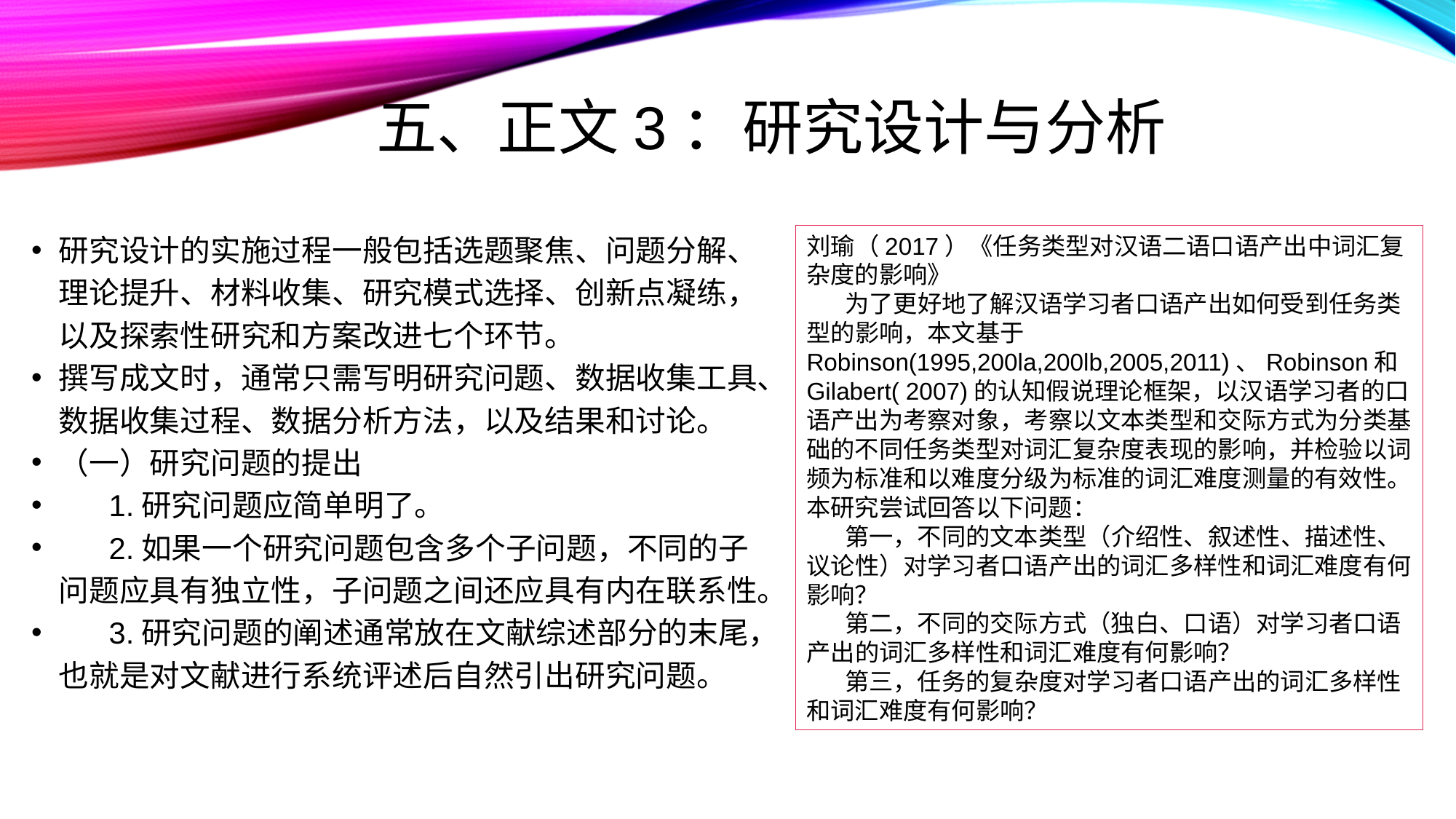

# 五、正文3：研究设计与分析
研究设计的实施过程一般包括选题聚焦、问题分解、理论提升、材料收集、研究模式选择、创新点凝练，以及探索性研究和方案改进七个环节。
撰写成文时，通常只需写明研究问题、数据收集工具、数据收集过程、数据分析方法，以及结果和讨论。
（一）研究问题的提出
      1.研究问题应简单明了。
      2.如果一个研究问题包含多个子问题，不同的子问题应具有独立性，子问题之间还应具有内在联系性。
      3.研究问题的阐述通常放在文献综述部分的末尾，也就是对文献进行系统评述后自然引出研究问题。
刘瑜（2017）《任务类型对汉语二语口语产出中词汇复杂度的影响》
      为了更好地了解汉语学习者口语产出如何受到任务类型的影响，本文基于Robinson(1995,200la,200lb,2005,2011)、Robinson和Gilabert( 2007)的认知假说理论框架，以汉语学习者的口语产出为考察对象，考察以文本类型和交际方式为分类基础的不同任务类型对词汇复杂度表现的影响，并检验以词频为标准和以难度分级为标准的词汇难度测量的有效性。本研究尝试回答以下问题：
      第一，不同的文本类型（介绍性、叙述性、描述性、议论性）对学习者口语产出的词汇多样性和词汇难度有何影响？
      第二，不同的交际方式（独白、口语）对学习者口语产出的词汇多样性和词汇难度有何影响？
      第三，任务的复杂度对学习者口语产出的词汇多样性和词汇难度有何影响？